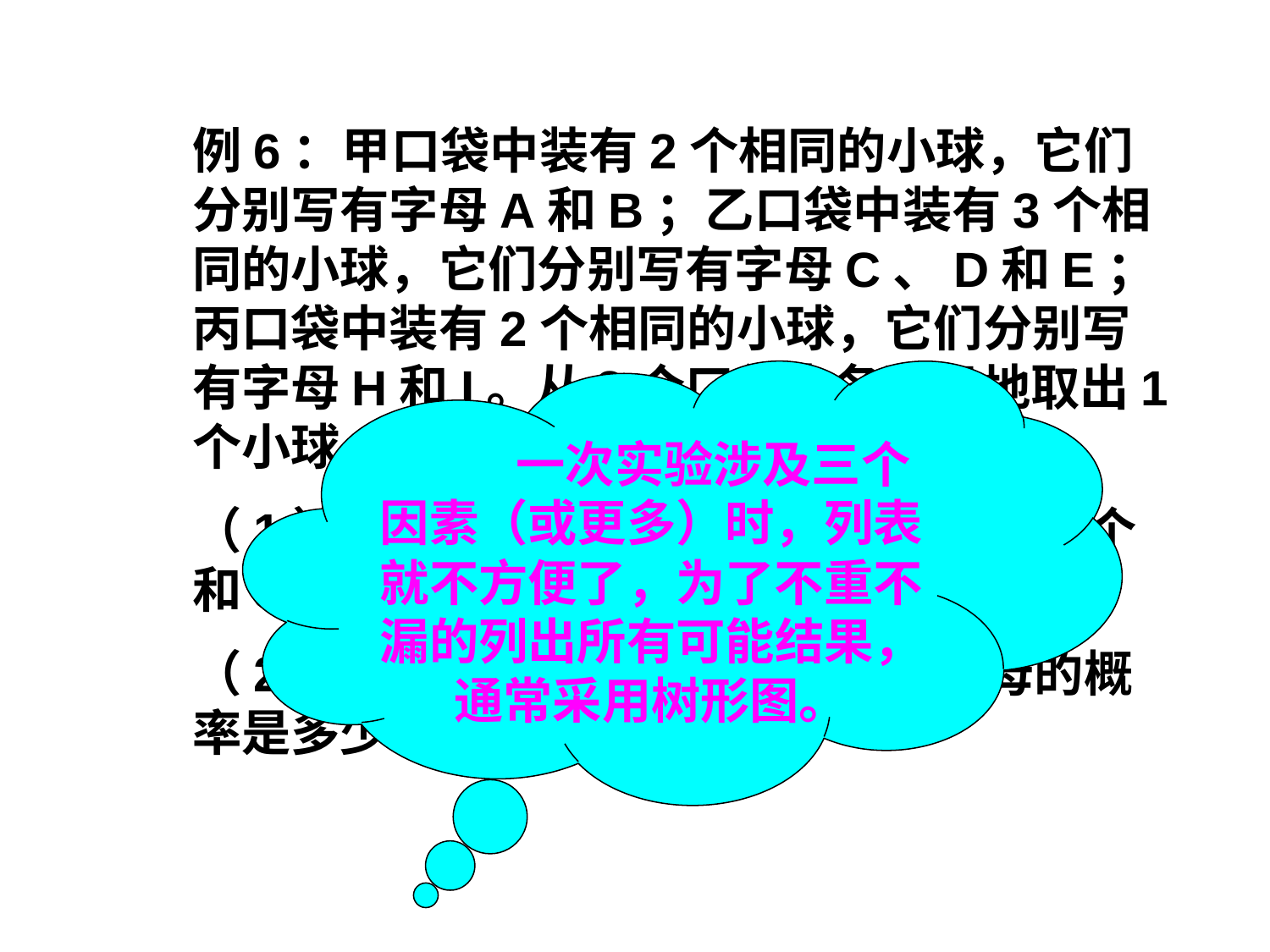

例6：甲口袋中装有2个相同的小球，它们分别写有字母A和B；乙口袋中装有3个相同的小球，它们分别写有字母C、D和E；丙口袋中装有2个相同的小球，它们分别写有字母H和I。从3个口袋中各随机地取出1个小球。
（1）取出的3个小球上恰好有1个、2个和3个元音字母的概率分别是多少？
（2）取出的3个小球上全是辅音字母的概率是多少？
          一次实验涉及三个因素（或更多）时，列表就不方便了，为了不重不漏的列出所有可能结果，通常采用树形图。